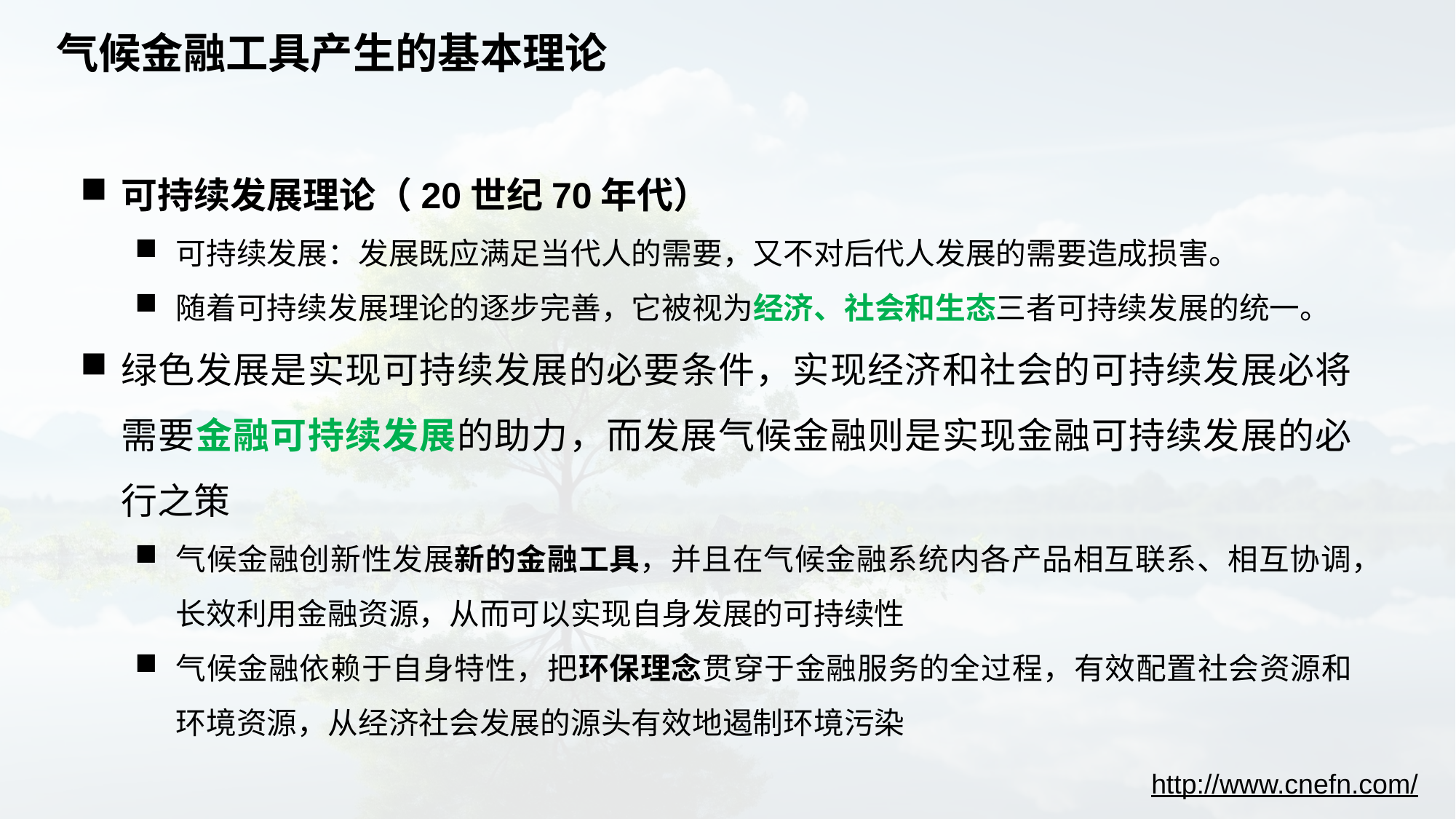

# 气候金融工具产生的基本理论
可持续发展理论（20世纪70年代）
可持续发展：发展既应满足当代人的需要，又不对后代人发展的需要造成损害。
随着可持续发展理论的逐步完善，它被视为经济、社会和生态三者可持续发展的统一。
绿色发展是实现可持续发展的必要条件，实现经济和社会的可持续发展必将需要金融可持续发展的助力，而发展气候金融则是实现金融可持续发展的必行之策
气候金融创新性发展新的金融工具，并且在气候金融系统内各产品相互联系、相互协调，长效利用金融资源，从而可以实现自身发展的可持续性
气候金融依赖于自身特性，把环保理念贯穿于金融服务的全过程，有效配置社会资源和环境资源，从经济社会发展的源头有效地遏制环境污染